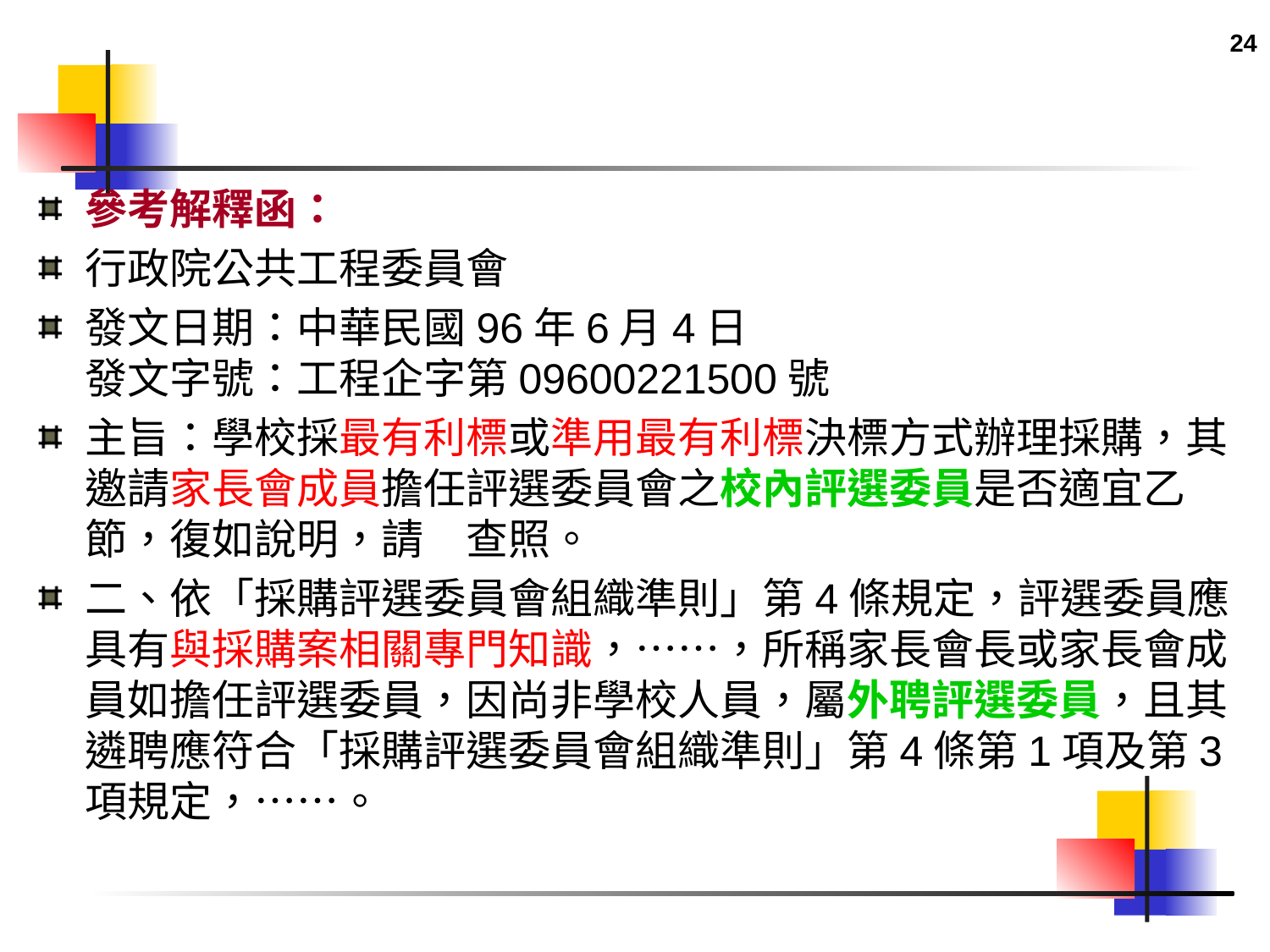

24
參考解釋函：
行政院公共工程委員會
發文日期：中華民國96年6月4日 
發文字號：工程企字第09600221500號
主旨：學校採最有利標或準用最有利標決標方式辦理採購，其邀請家長會成員擔任評選委員會之校內評選委員是否適宜乙節，復如說明，請　查照。
二、依「採購評選委員會組織準則」第4條規定，評選委員應具有與採購案相關專門知識，……，所稱家長會長或家長會成員如擔任評選委員，因尚非學校人員，屬外聘評選委員，且其遴聘應符合「採購評選委員會組織準則」第4條第1項及第3項規定，……。